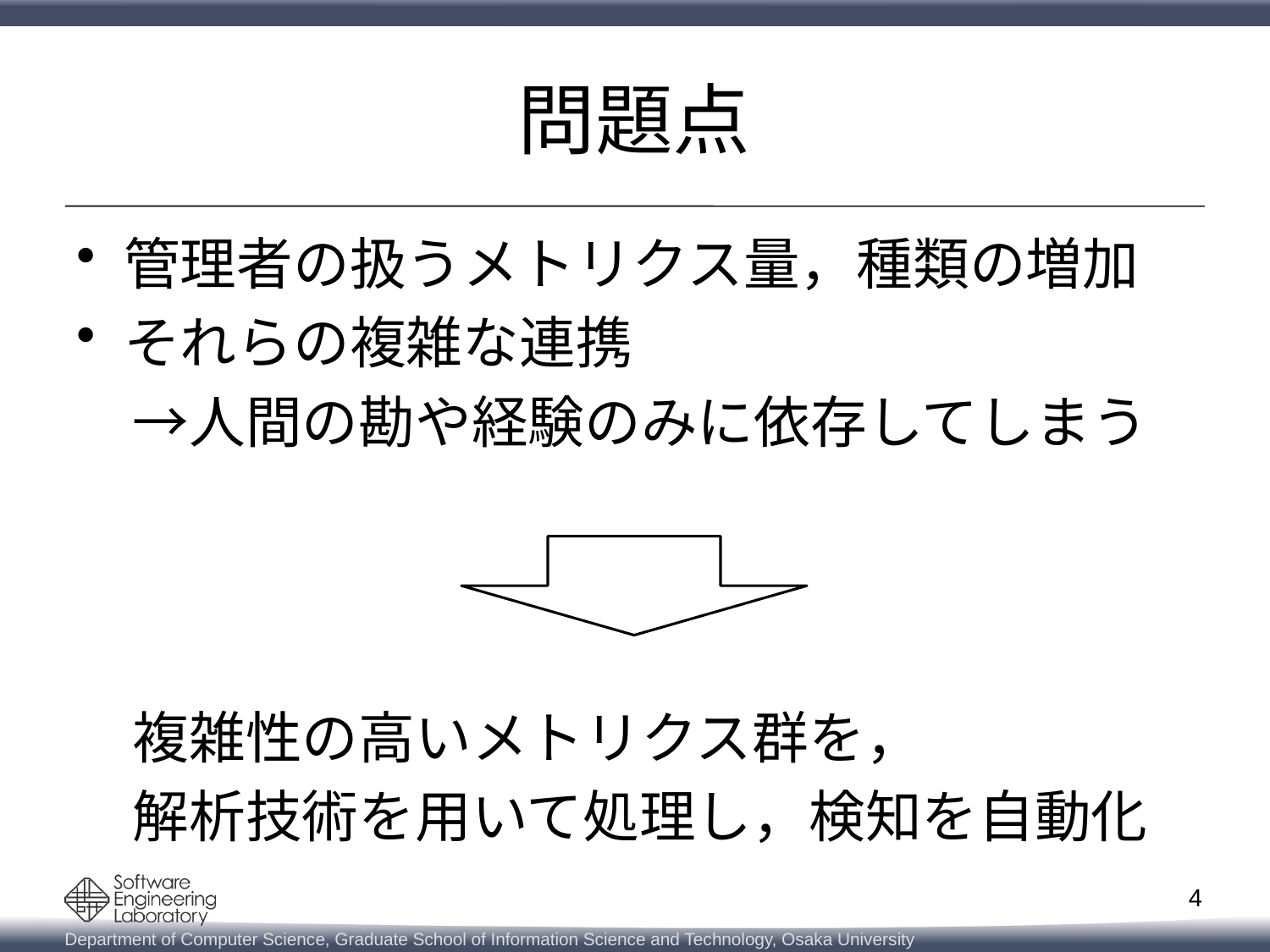

# 問題点
管理者の扱うメトリクス量，種類の増加
それらの複雑な連携
　→人間の勘や経験のみに依存してしまう

　複雑性の高いメトリクス群を，
　解析技術を用いて処理し，検知を自動化

4